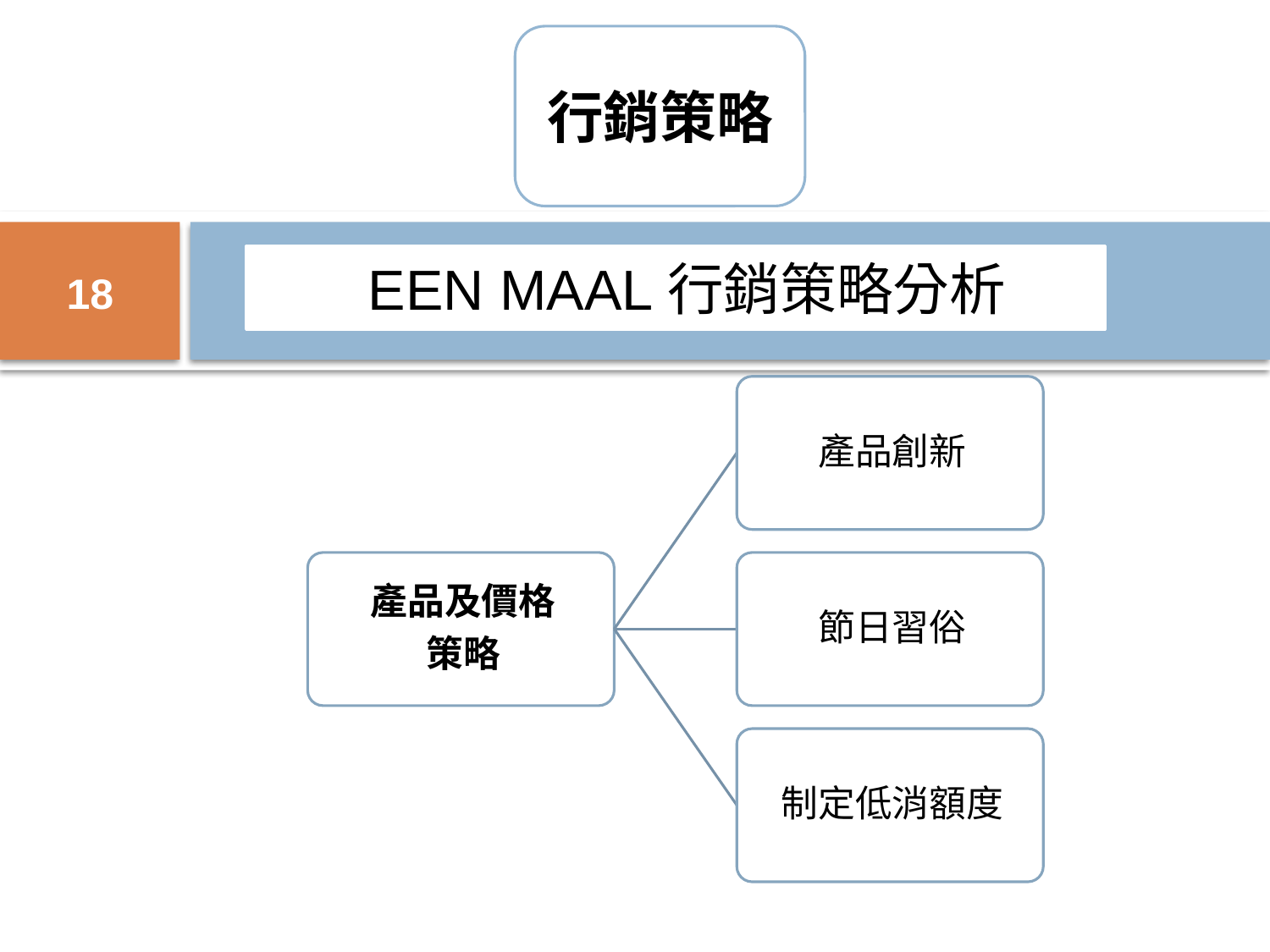

行銷策略
18
       EEN MAAL行銷策略分析
產品及價格
策略

產品創新

節日習俗

制定低消額度